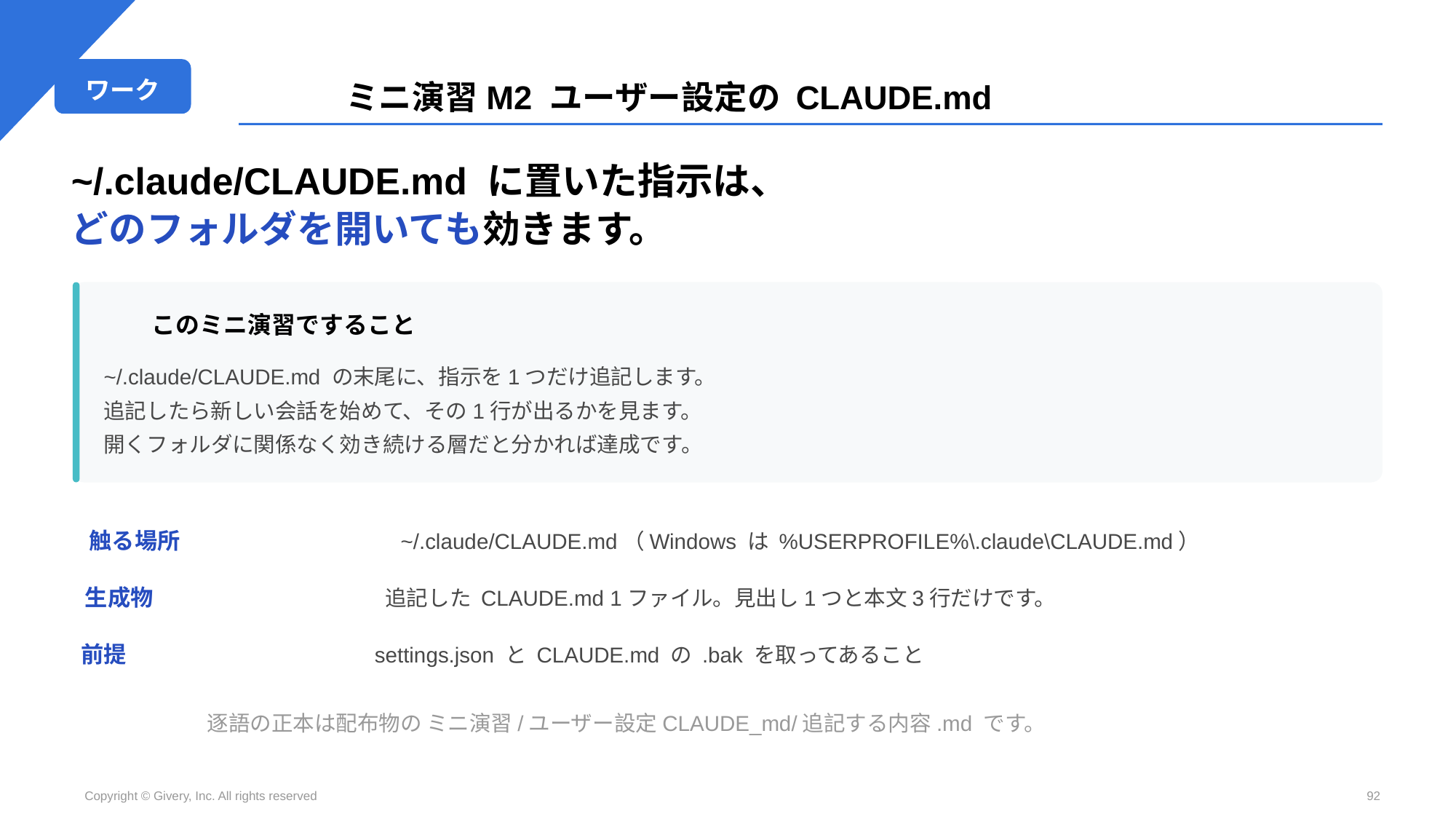

ワーク
ミニ演習M2 ユーザー設定の CLAUDE.md

~/.claude/CLAUDE.md に置いた指示は、
どのフォルダを開いても効きます。

このミニ演習ですること
~/.claude/CLAUDE.md の末尾に、指示を1つだけ追記します。
追記したら新しい会話を始めて、その1行が出るかを見ます。
開くフォルダに関係なく効き続ける層だと分かれば達成です。
触る場所
~/.claude/CLAUDE.md（Windows は %USERPROFILE%\.claude\CLAUDE.md）
生成物
追記した CLAUDE.md 1ファイル。見出し1つと本文3行だけです。
前提
settings.json と CLAUDE.md の .bak を取ってあること
逐語の正本は配布物の ミニ演習/ユーザー設定CLAUDE_md/追記する内容.md です。
Copyright © Givery, Inc. All rights reserved
92